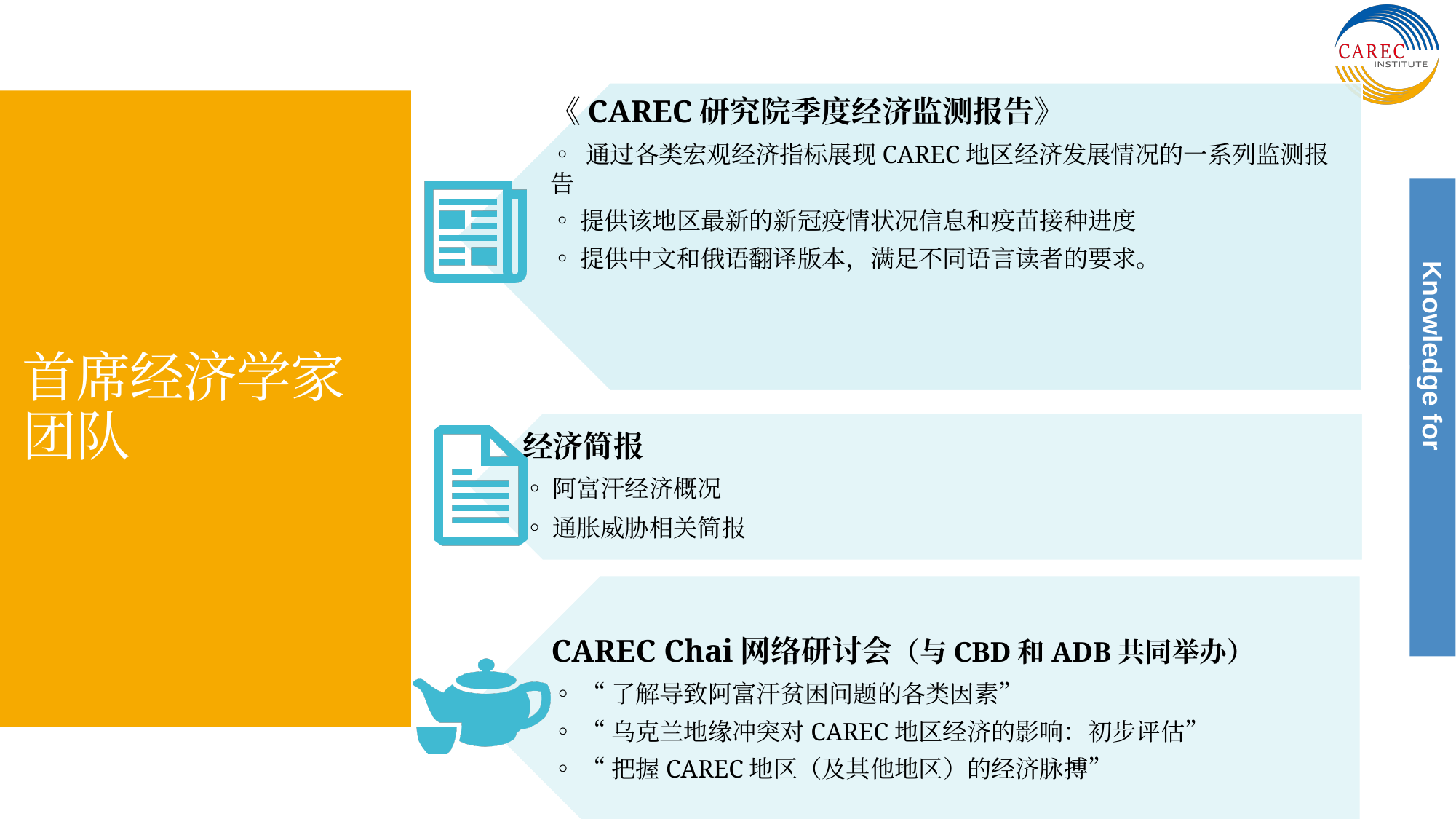

《CAREC研究院季度经济监测报告》
◦ 通过各类宏观经济指标展现CAREC地区经济发展情况的一系列监测报告
◦提供该地区最新的新冠疫情状况信息和疫苗接种进度
◦提供中文和俄语翻译版本，满足不同语言读者的要求。
经济简报
◦阿富汗经济概况
◦通胀威胁相关简报
CAREC Chai网络研讨会（与CBD和ADB共同举办）
◦ “了解导致阿富汗贫困问题的各类因素”
◦ “乌克兰地缘冲突对CAREC地区经济的影响：初步评估”
◦ “把握CAREC地区（及其他地区）的经济脉搏”
# 首席经济学家团队